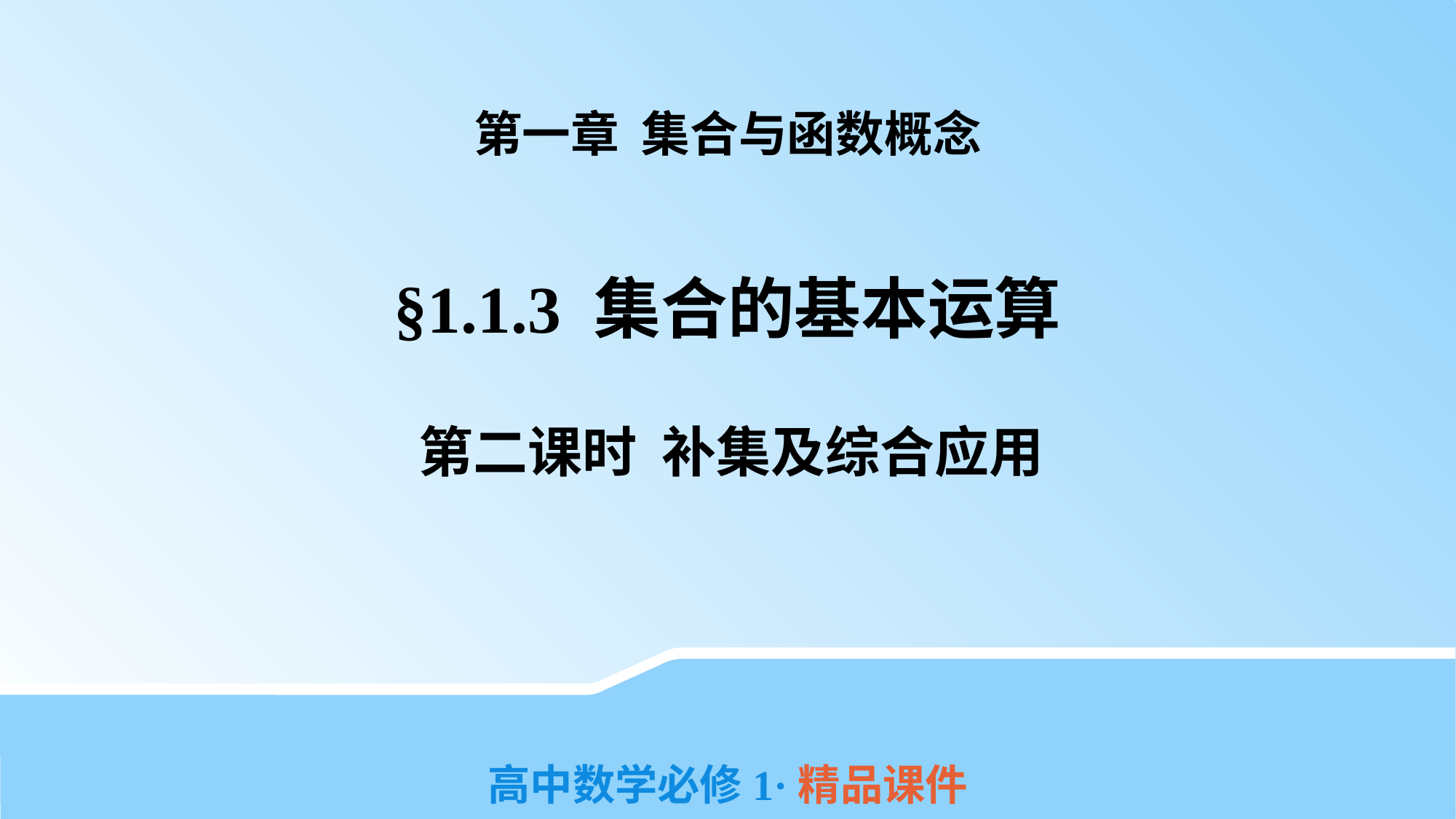

第一章  集合与函数概念
§1.1.3 集合的基本运算
第二课时  补集及综合应用
高中数学必修1·精品课件